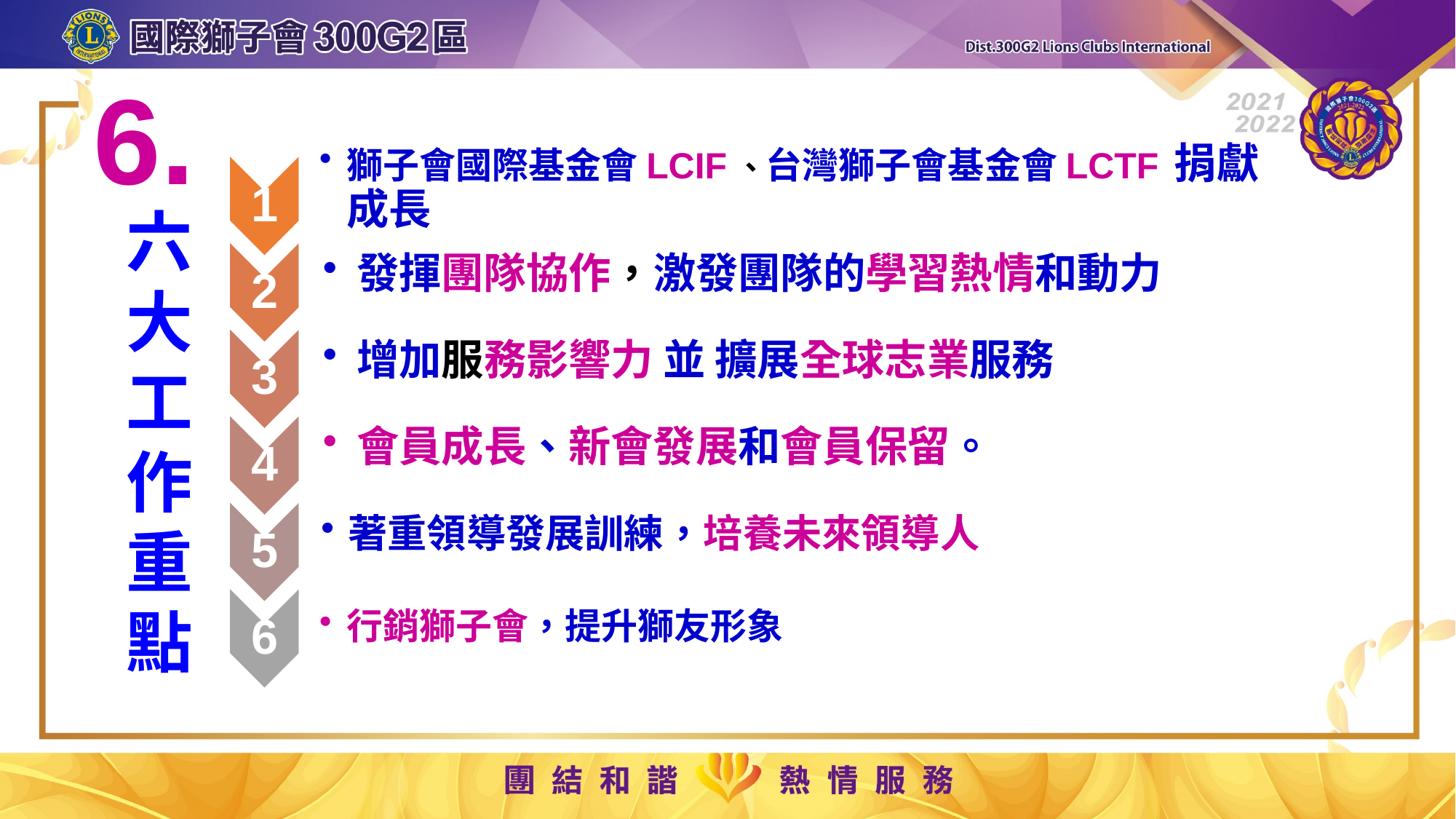

6.
1
獅子會國際基金會LCIF、台灣獅子會基金會LCTF 捐獻成長
2
發揮團隊協作，激發團隊的學習熱情和動力
3
增加服務影響力 並 擴展全球志業服務
4
會員成長、新會發展和會員保留。
5
著重領導發展訓練，培養未來領導人
6
行銷獅子會，提升獅友形象
六大工作重點